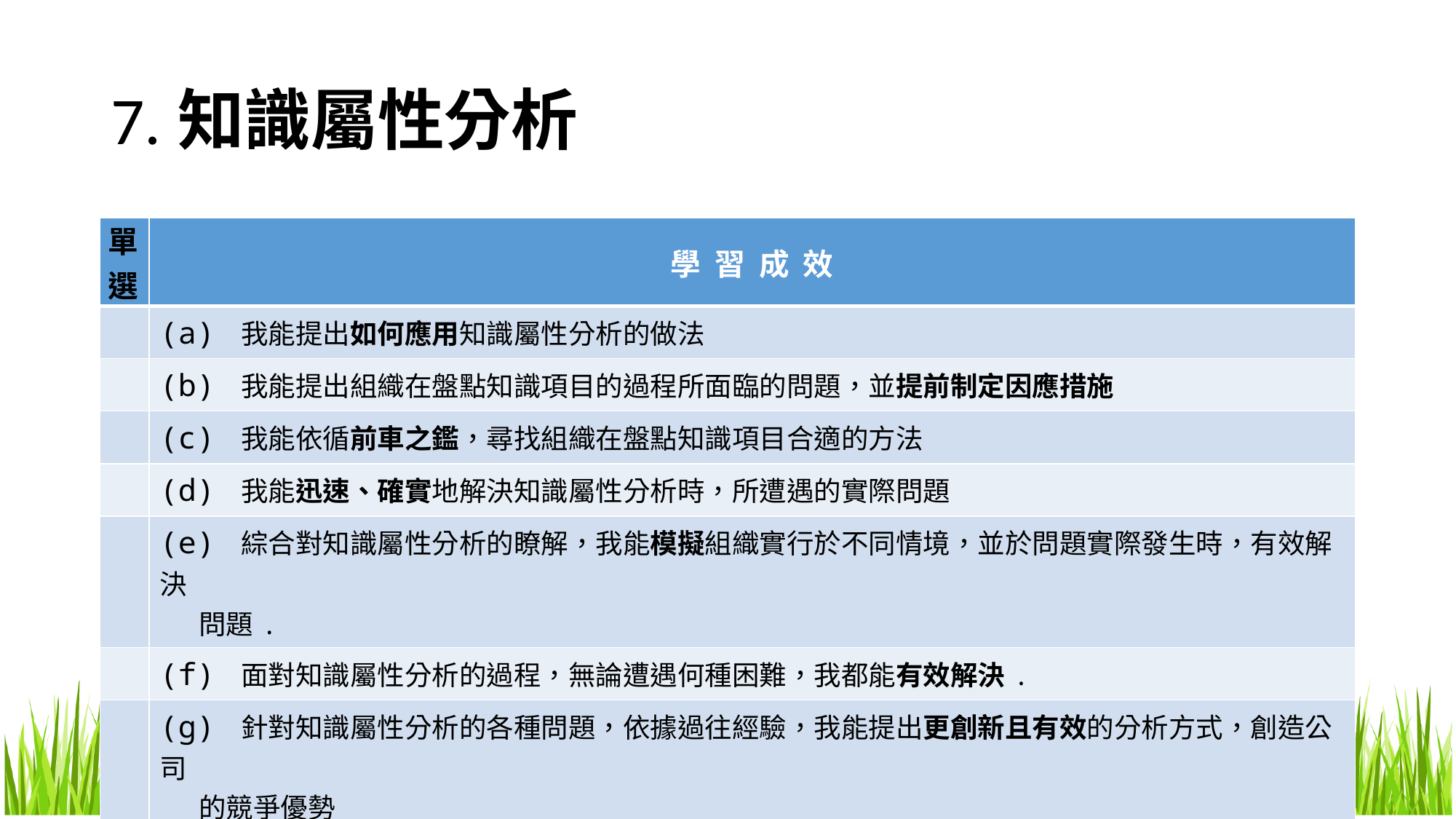

# 7.知識屬性分析
| 單選 | 學 習 成 效 |
| --- | --- |
|  | (a) 我能提出如何應用知識屬性分析的做法 |
|  | (b) 我能提出組織在盤點知識項目的過程所面臨的問題，並提前制定因應措施 |
|  | (c) 我能依循前車之鑑，尋找組織在盤點知識項目合適的方法 |
|  | (d) 我能迅速、確實地解決知識屬性分析時，所遭遇的實際問題 |
|  | (e) 綜合對知識屬性分析的瞭解，我能模擬組織實行於不同情境，並於問題實際發生時，有效解決 問題. |
|  | (f) 面對知識屬性分析的過程，無論遭遇何種困難，我都能有效解決. |
|  | (g) 針對知識屬性分析的各種問題，依據過往經驗，我能提出更創新且有效的分析方式，創造公司 的競爭優勢 |